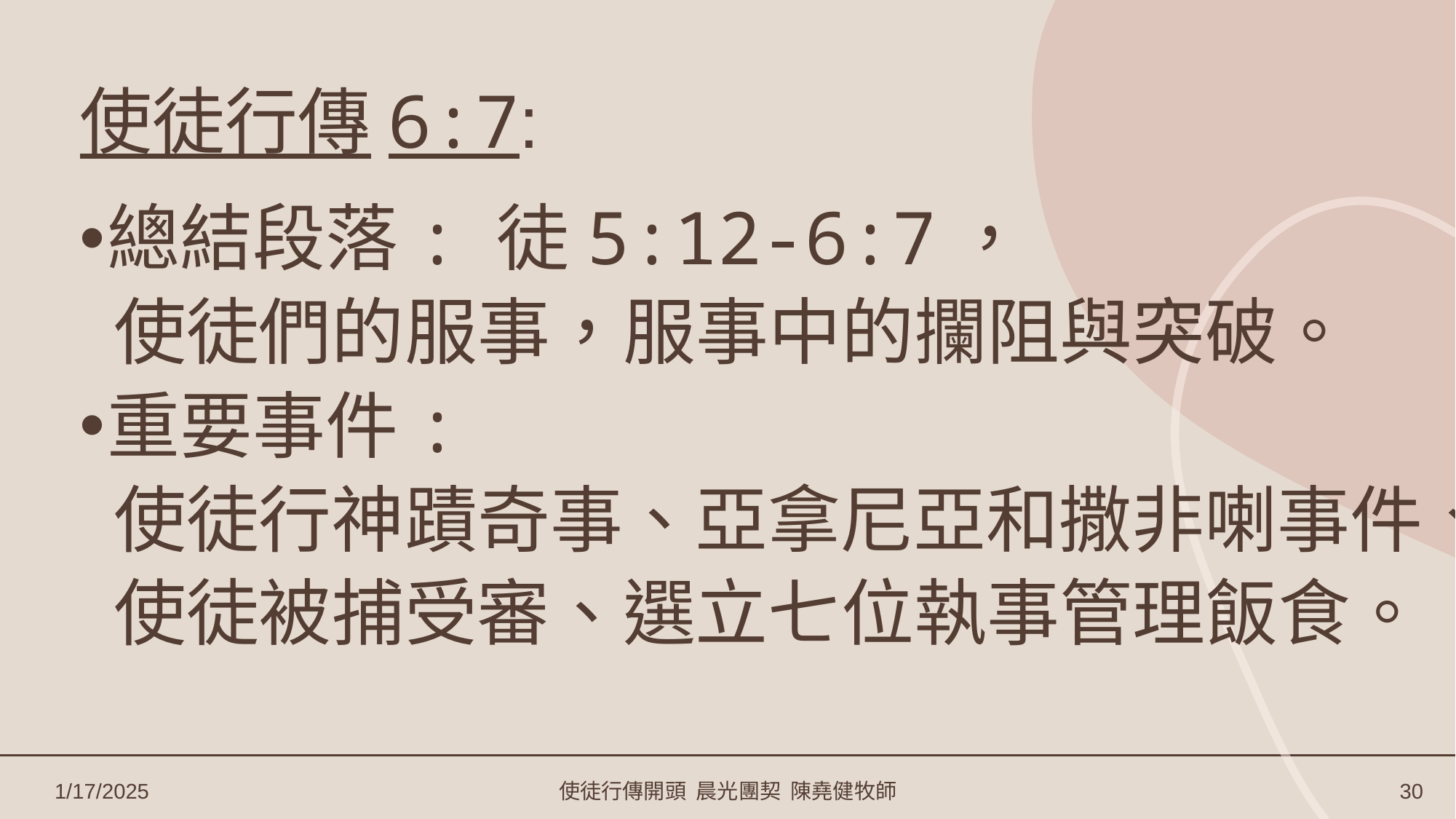

# 使徒行傳6:7:
總結段落: 徒5:12-6:7，
 使徒們的服事，服事中的攔阻與突破。
重要事件:
 使徒行神蹟奇事、亞拿尼亞和撒非喇事件、
 使徒被捕受審、選立七位執事管理飯食。
1/17/2025
使徒行傳開頭  晨光團契  陳堯健牧師
30